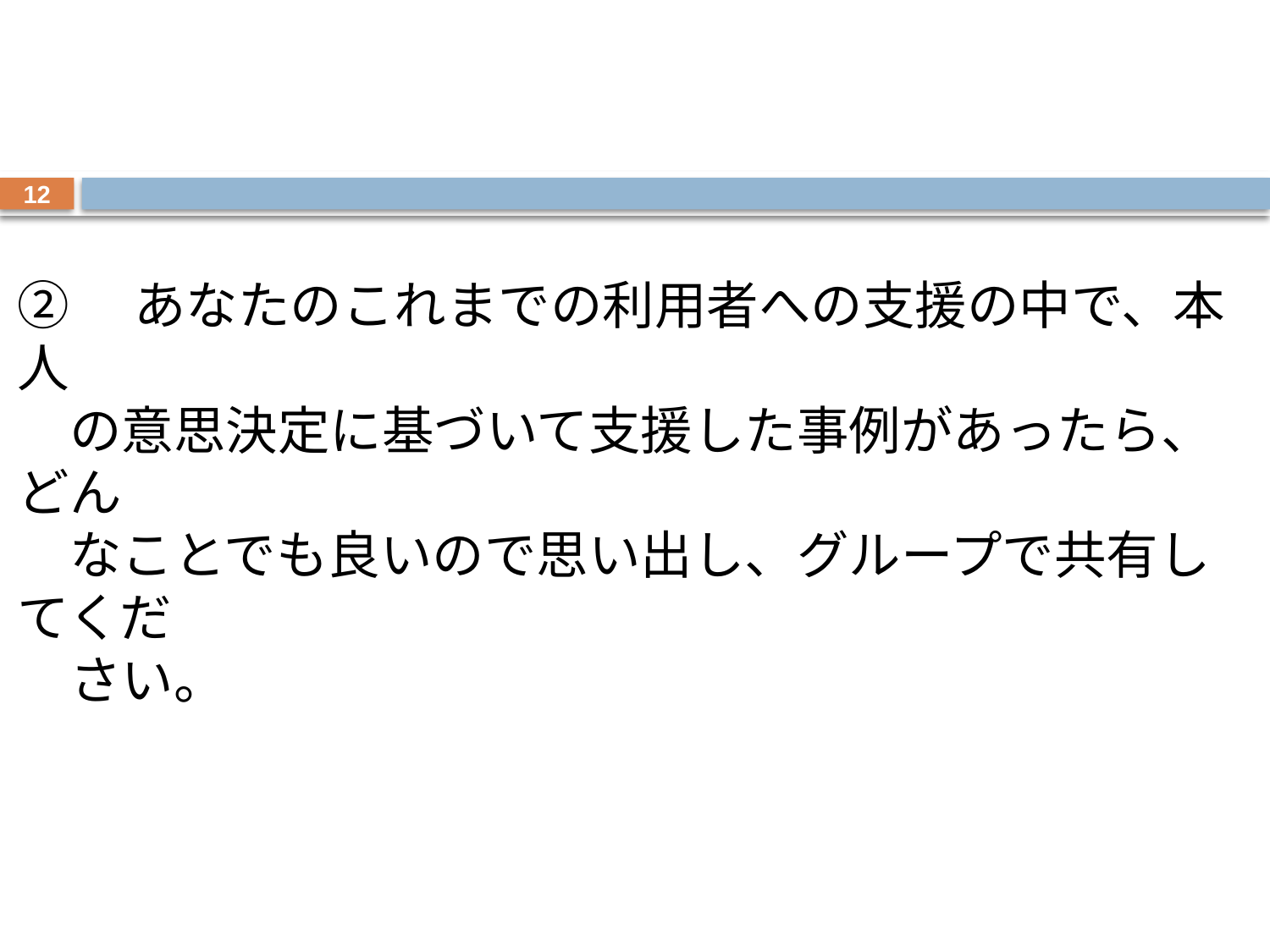

12
②　あなたのこれまでの利用者への支援の中で、本人
　の意思決定に基づいて支援した事例があったら、どん
　なことでも良いので思い出し、グループで共有してくだ
　さい。